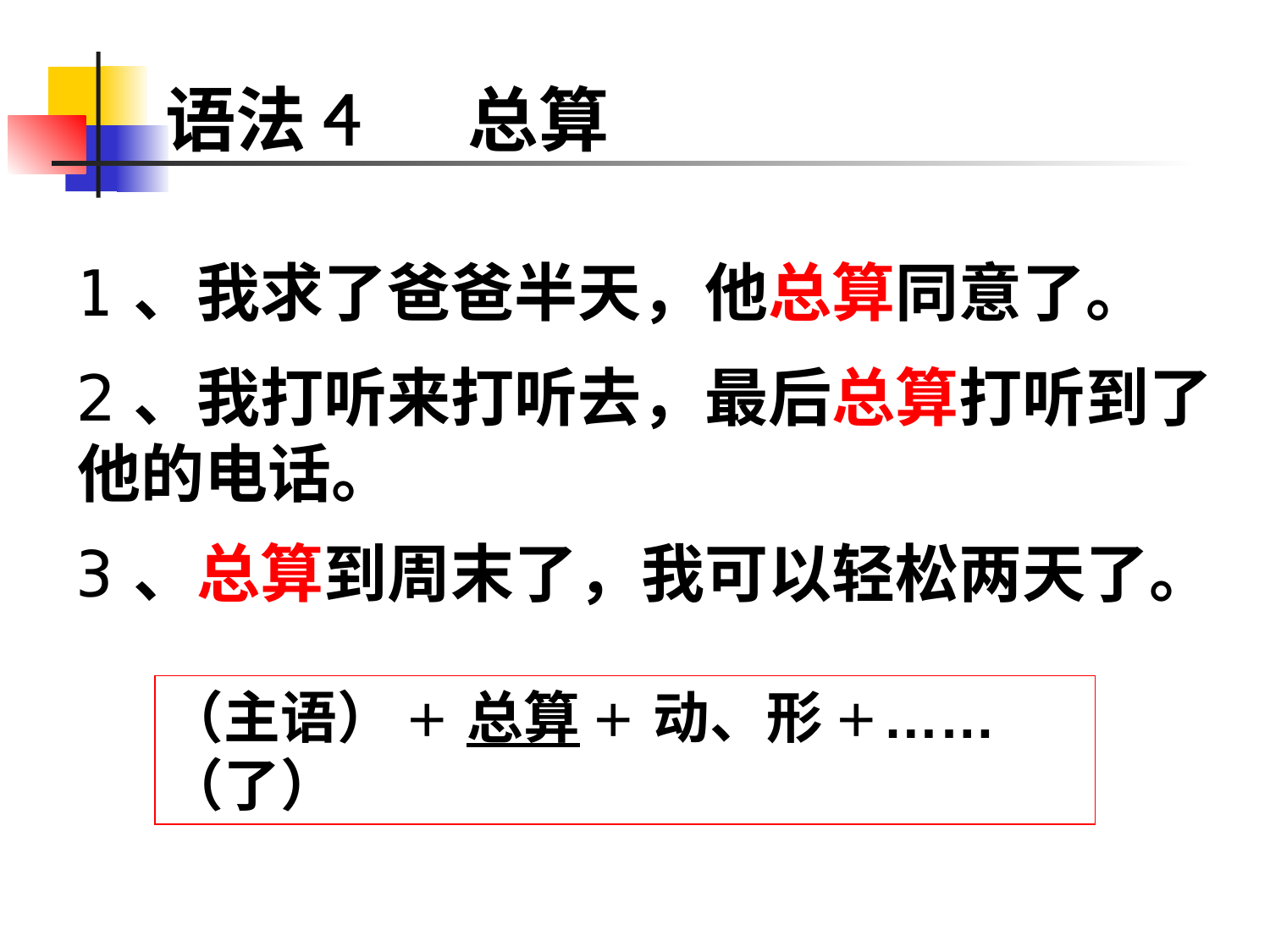

# 语法4    总算
1、我求了爸爸半天，他总算同意了。
2、我打听来打听去，最后总算打听到了他的电话。
3、总算到周末了，我可以轻松两天了。
（主语）+总算+动、形+……（了）